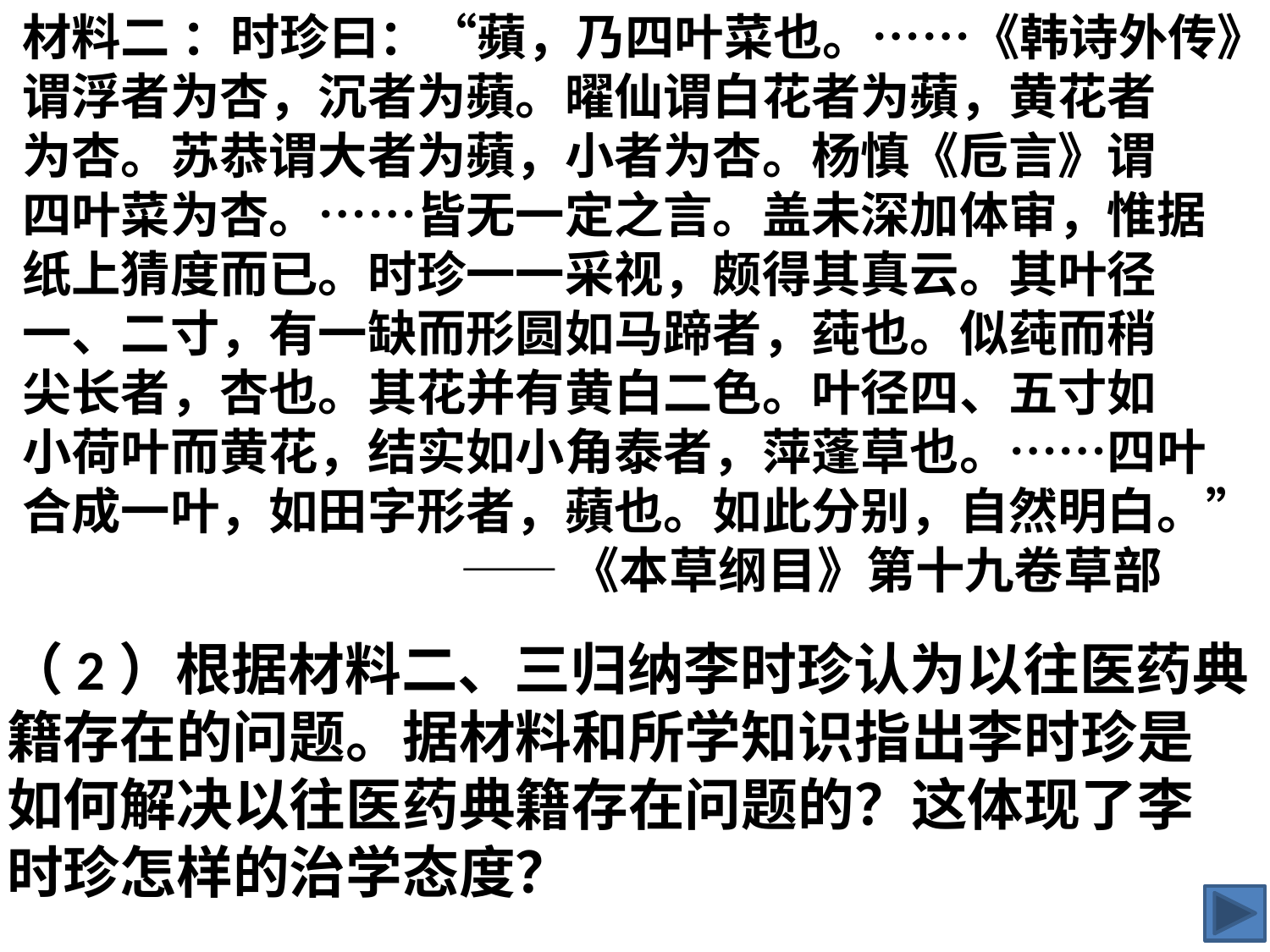

材料二 ：时珍曰：“蘋，乃四叶菜也。……《韩诗外传》
谓浮者为杏，沉者为蘋。曜仙谓白花者为蘋，黄花者
为杏。苏恭谓大者为蘋，小者为杏。杨慎《卮言》谓
四叶菜为杏。……皆无一定之言。盖未深加体审，惟据
纸上猜度而已。时珍一一采视，颇得其真云。其叶径
一、二寸，有一缺而形圆如马蹄者，莼也。似莼而稍
尖长者，杏也。其花并有黄白二色。叶径四、五寸如
小荷叶而黄花，结实如小角泰者，萍蓬草也。……四叶
合成一叶，如田字形者，蘋也。如此分别，自然明白。”
                                       ——《本草纲目》第十九卷草部

（2）根据材料二、三归纳李时珍认为以往医药典
籍存在的问题。据材料和所学知识指出李时珍是
如何解决以往医药典籍存在问题的？这体现了李
时珍怎样的治学态度？